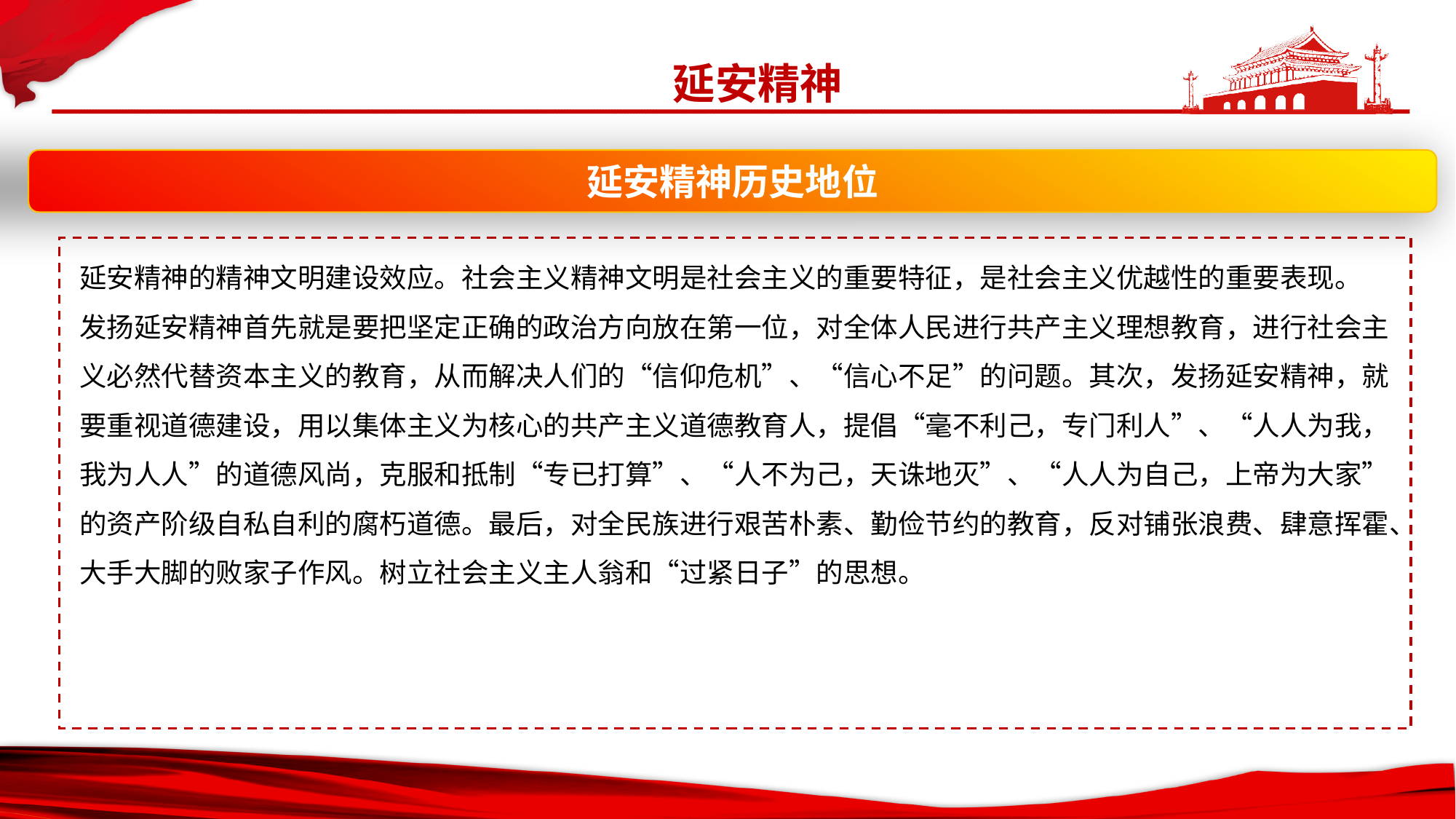

延安精神
延安精神历史地位

延安精神的精神文明建设效应。社会主义精神文明是社会主义的重要特征，是社会主义优越性的重要表现。
发扬延安精神首先就是要把坚定正确的政治方向放在第一位，对全体人民进行共产主义理想教育，进行社会主义必然代替资本主义的教育，从而解决人们的“信仰危机”、“信心不足”的问题。其次，发扬延安精神，就要重视道德建设，用以集体主义为核心的共产主义道德教育人，提倡“毫不利己，专门利人”、“人人为我，我为人人”的道德风尚，克服和抵制“专已打算”、“人不为己，天诛地灭”、“人人为自己，上帝为大家”的资产阶级自私自利的腐朽道德。最后，对全民族进行艰苦朴素、勤俭节约的教育，反对铺张浪费、肆意挥霍、大手大脚的败家子作风。树立社会主义主人翁和“过紧日子”的思想。